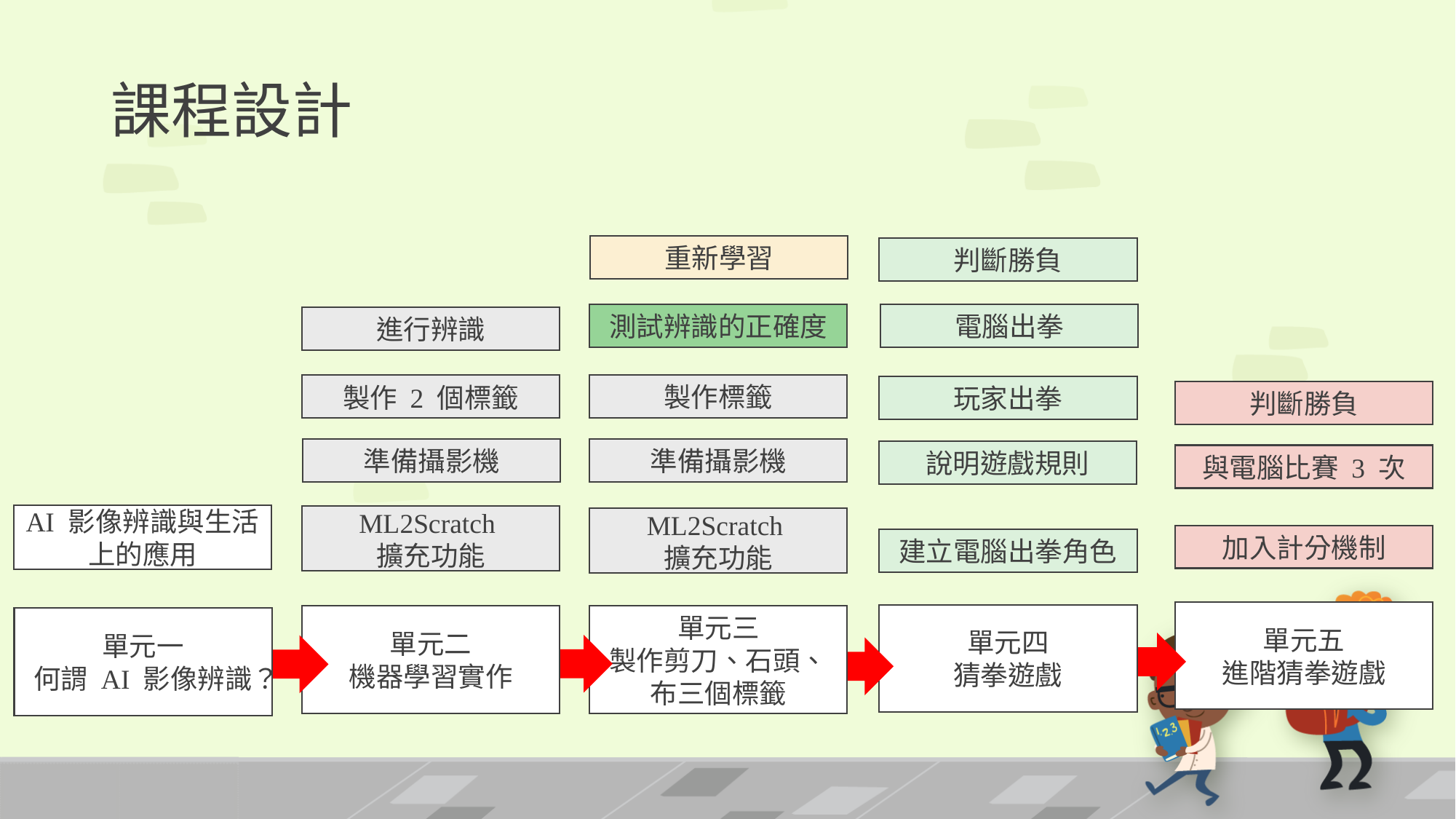

# 課程設計
重新學習
判斷勝負
測試辨識的正確度
電腦出拳
進行辨識
製作標籤
製作 2 個標籤
玩家出拳
判斷勝負
準備攝影機
準備攝影機
說明遊戲規則
與電腦比賽 3 次
AI 影像辨識與生活上的應用
ML2Scratch
擴充功能
ML2Scratch
擴充功能
加入計分機制
建立電腦出拳角色
單元五
進階猜拳遊戲
單元四
猜拳遊戲
單元二
機器學習實作
單元三
製作剪刀、石頭、布三個標籤
單元一
何謂 AI 影像辨識？